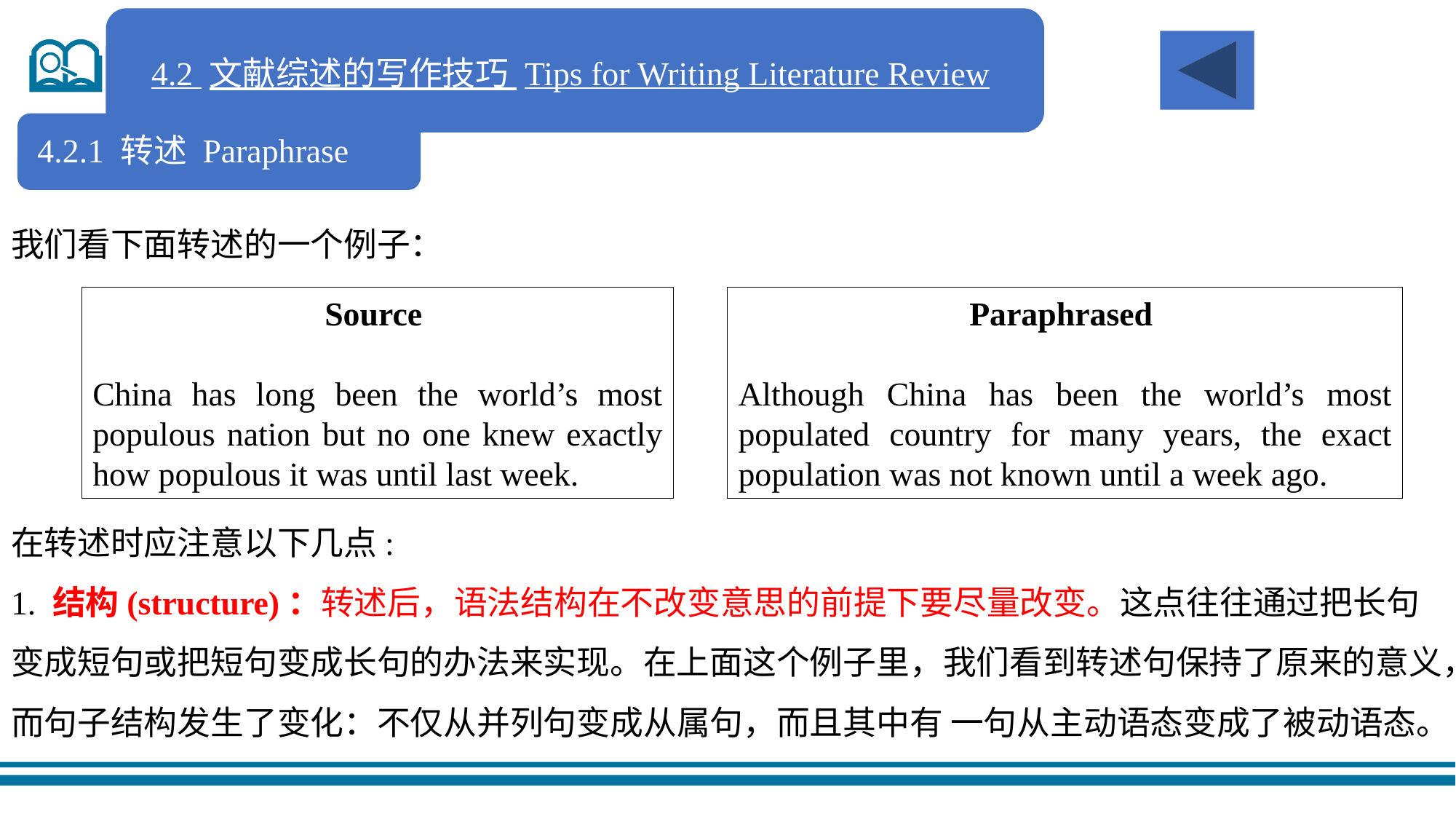

4.2 文献综述的写作技巧 Tips for Writing Literature Review
4.2.1 转述 Paraphrase

我们看下面转述的一个例子：
Source

China has long been the world’s most populous nation but no one knew exactly how populous it was until last week.
Paraphrased

Although China has been the world’s most populated country for many years, the exact population was not known until a week ago.
在转述时应注意以下几点:
1. 结构(structure)：转述后，语法结构在不改变意思的前提下要尽量改变。这点往往通过把长句变成短句或把短句变成长句的办法来实现。在上面这个例子里，我们看到转述句保持了原来的意义，而句子结构发生了变化：不仅从并列句变成从属句，而且其中有 一句从主动语态变成了被动语态。